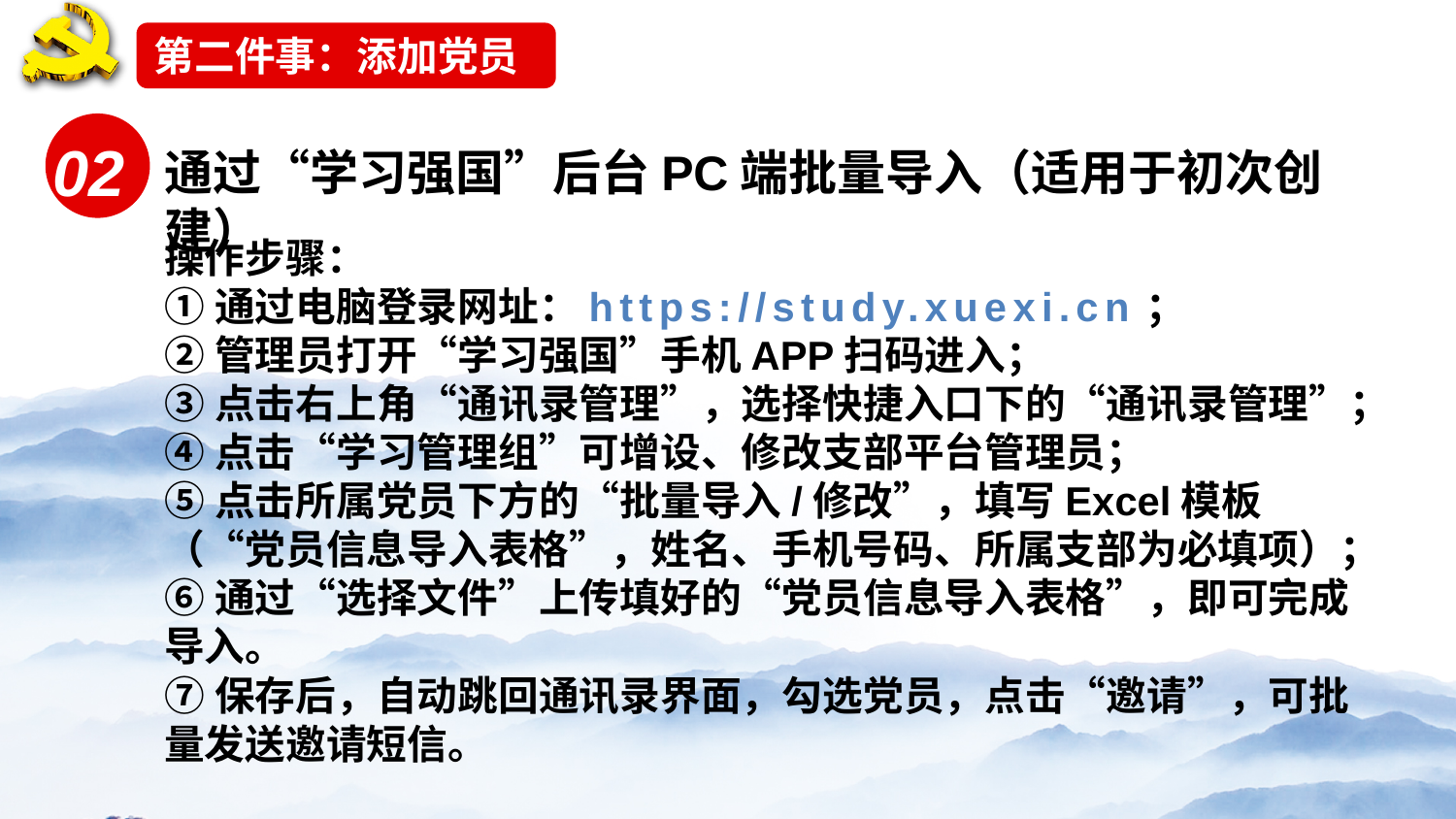

第二件事：添加党员

02
通过“学习强国”后台PC端批量导入（适用于初次创建）

操作步骤：
①通过电脑登录网址：https://study.xuexi.cn；
②管理员打开“学习强国”手机APP扫码进入；
③点击右上角“通讯录管理”，选择快捷入口下的“通讯录管理”；
④点击“学习管理组”可增设、修改支部平台管理员；
⑤点击所属党员下方的“批量导入/修改”，填写Excel模板（“党员信息导入表格”，姓名、手机号码、所属支部为必填项）；
⑥通过“选择文件”上传填好的“党员信息导入表格”，即可完成导入。
⑦保存后，自动跳回通讯录界面，勾选党员，点击“邀请”，可批量发送邀请短信。